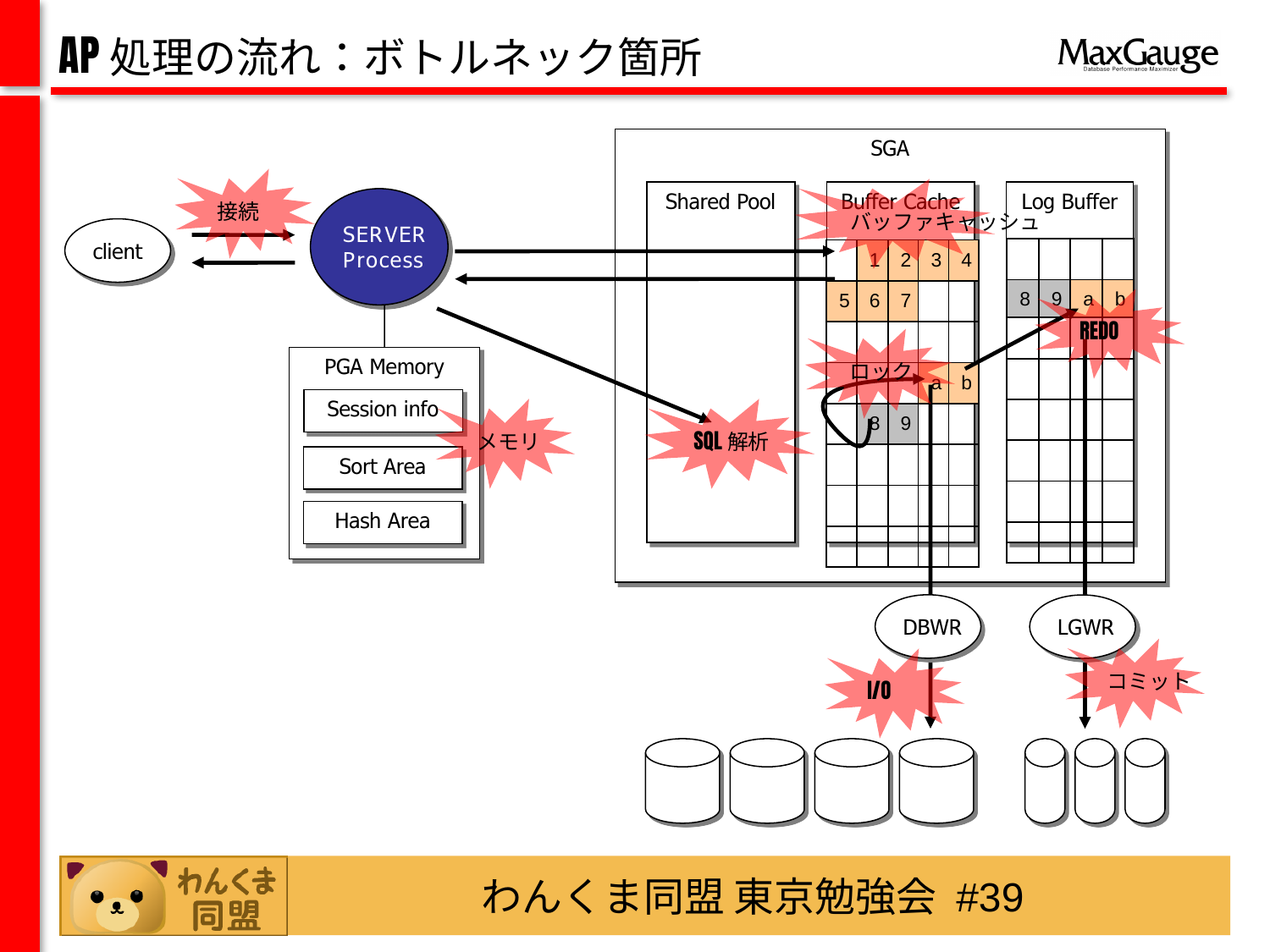

AP処理の流れ：ボトルネック箇所
SGA
接続
バッファキャッシュ
Shared Pool
Buffer Cache
Log Buffer
SERVER
Process
client

|  |  |  |  |
| --- | --- | --- | --- |
| 8 | 9 | a | b |
|  |  |  |  |
|  |  |  |  |
|  |  |  |  |
|  |  |  |  |
|  |  |  |  |
|  |  |  |  |
|  | 1 | 2 | 3 | 4 |
| --- | --- | --- | --- | --- |
| 5 | 6 | 7 |  |  |
|  |  |  |  |  |
|  |  |  | a | b |
|  | 8 | 9 |  |  |
|  |  |  |  |  |
|  |  |  |  |  |
|  |  |  |  |  |

REDO

ロック

PGA Memory

Session info
メモリ
SQL解析

Sort Area
Hash Area
DBWR
LGWR
コミット
I/O